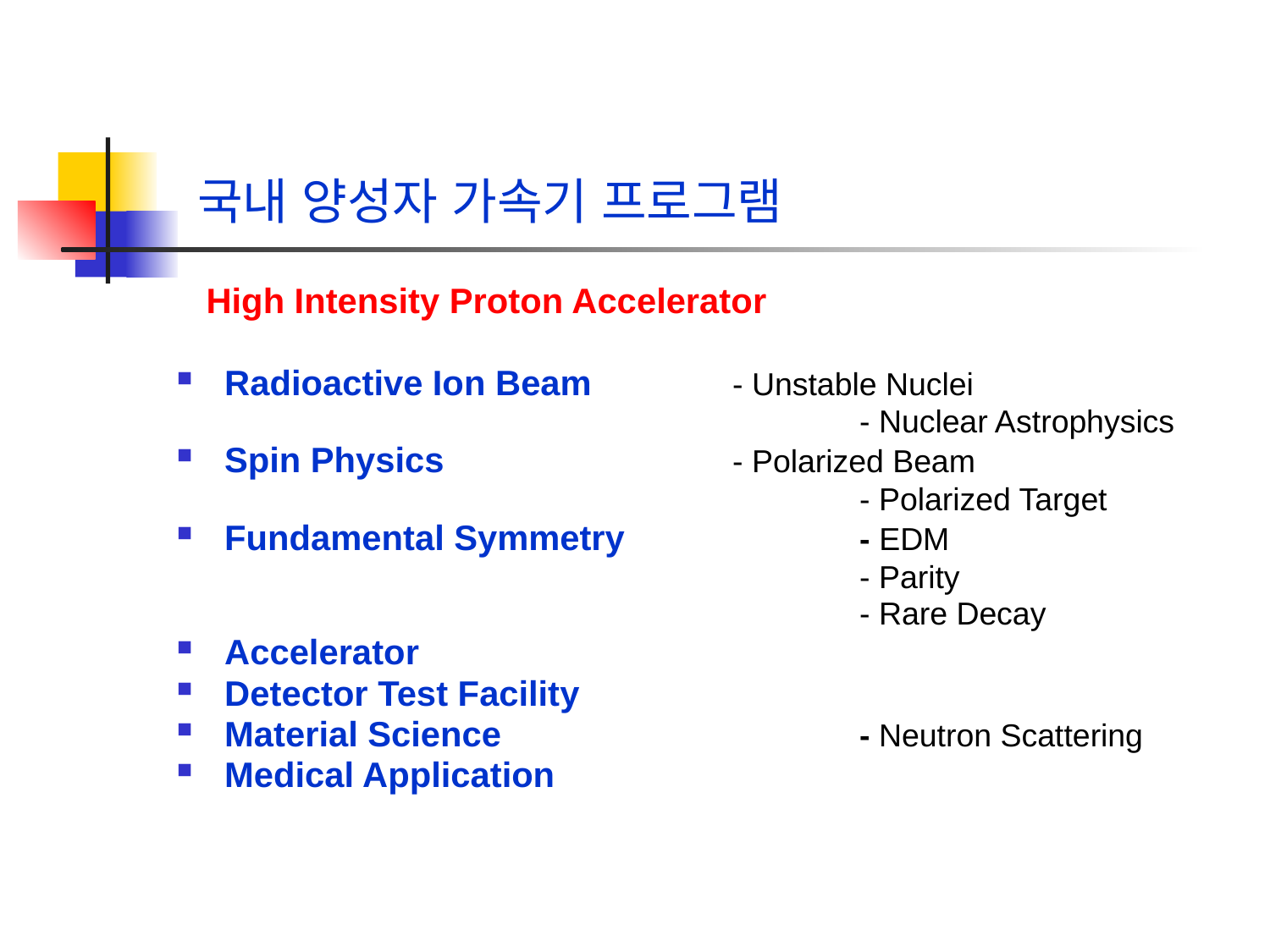

# 국내 양성자 가속기 프로그램
   High Intensity Proton Accelerator

Radioactive Ion Beam		- Unstable Nuclei
						- Nuclear Astrophysics
Spin Physics			- Polarized Beam
	       					- Polarized Target
Fundamental Symmetry		- EDM
						- Parity
       					- Rare Decay
Accelerator
Detector Test Facility
Material Science 			- Neutron Scattering
Medical Application